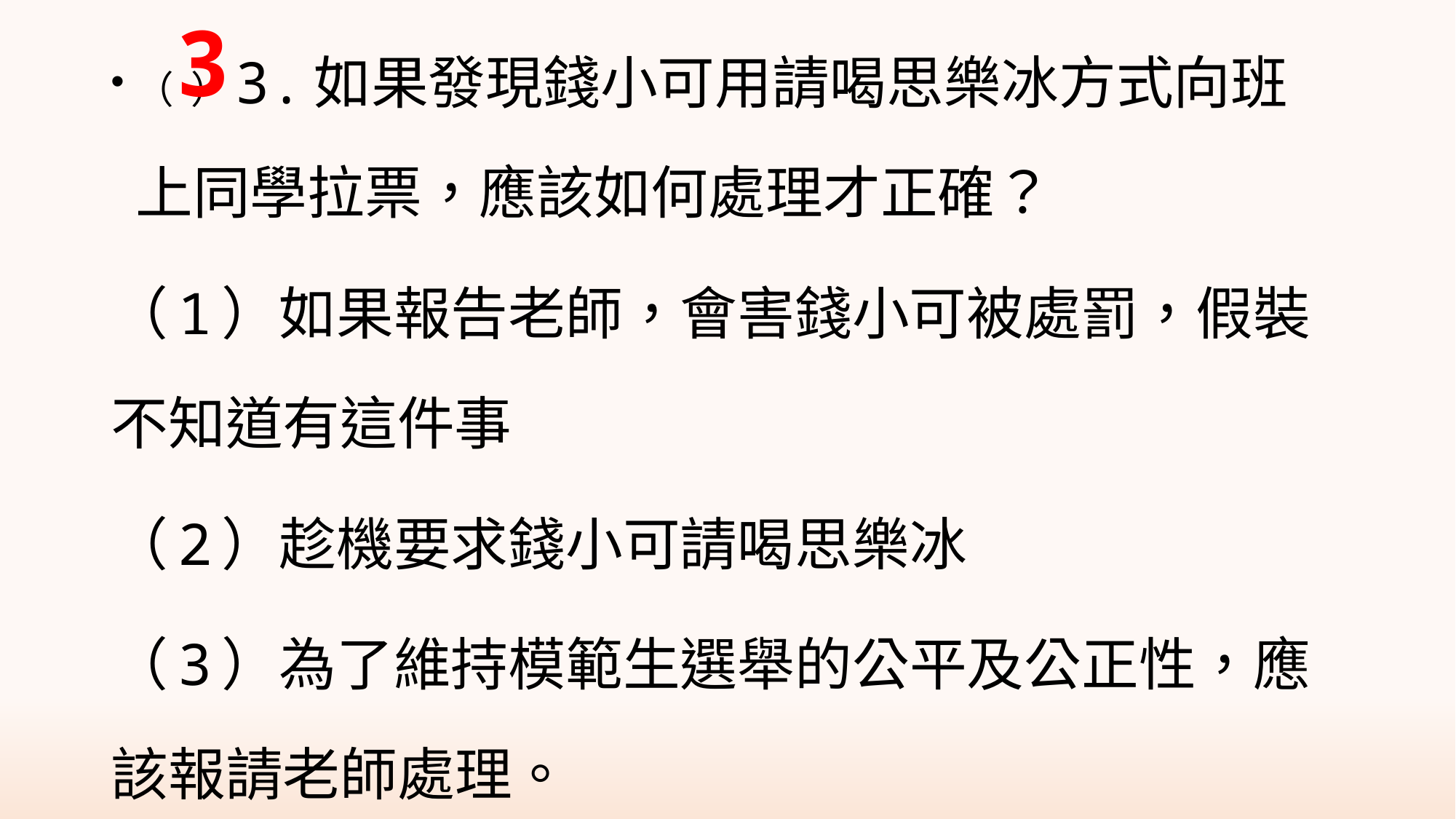

（  ）3.如果發現錢小可用請喝思樂冰方式向班上同學拉票，應該如何處理才正確？
（1）如果報告老師，會害錢小可被處罰，假裝不知道有這件事
（2）趁機要求錢小可請喝思樂冰
（3）為了維持模範生選舉的公平及公正性，應該報請老師處理。
3